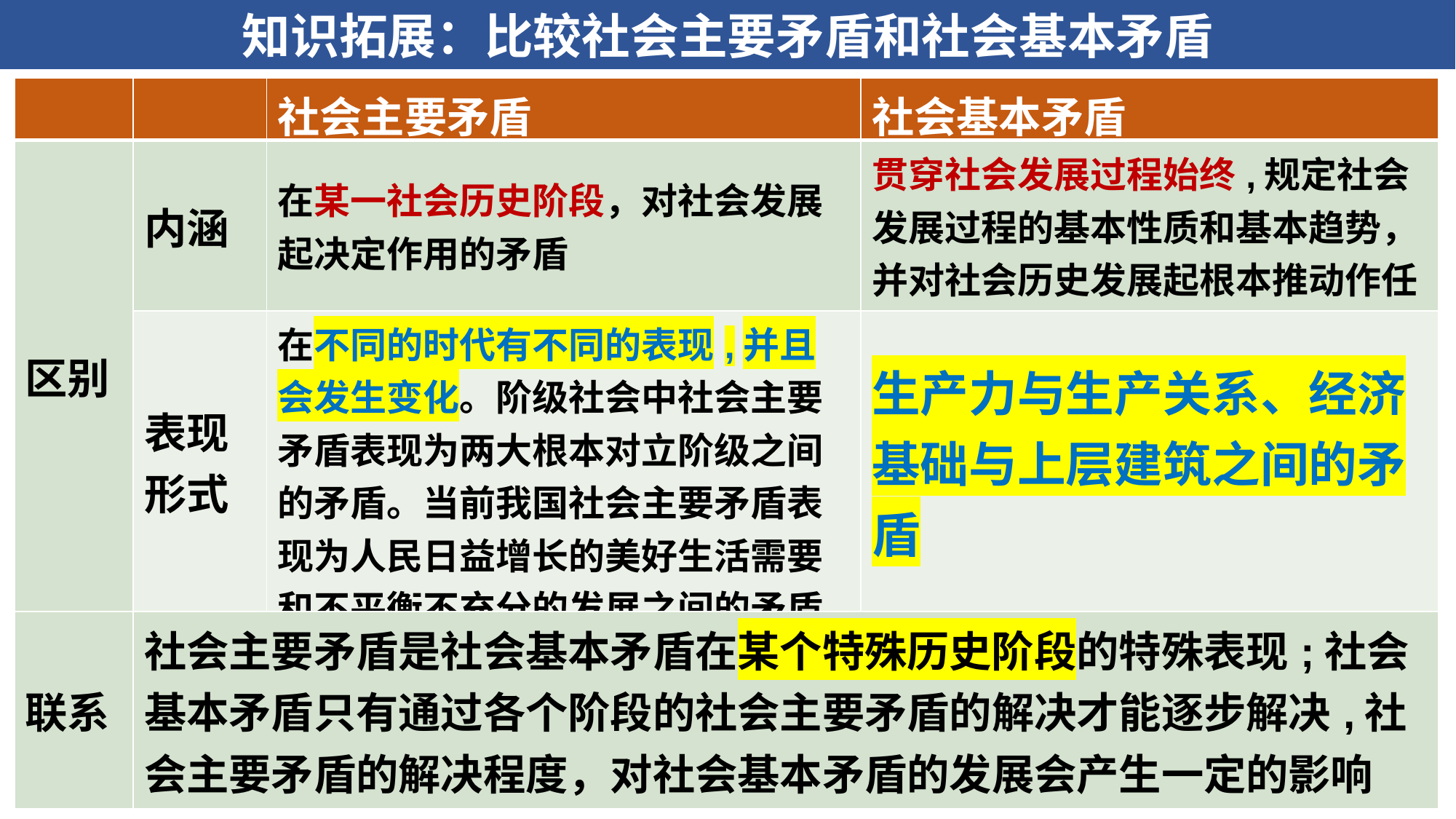

知识拓展：比较社会主要矛盾和社会基本矛盾
|  |  | 社会主要矛盾 | 社会基本矛盾 |
| --- | --- | --- | --- |
| 区别 | 内涵 | 在某一社会历史阶段，对社会发展起决定作用的矛盾 | 贯穿社会发展过程始终,规定社会发展过程的基本性质和基本趋势，并对社会历史发展起根本推动作任 |
|  | 表现形式 | 在不同的时代有不同的表现,并且会发生变化。阶级社会中社会主要矛盾表现为两大根本对立阶级之间的矛盾。当前我国社会主要矛盾表现为人民日益增长的美好生活需要和不平衡不充分的发展之间的矛盾 | 生产力与生产关系、经济基础与上层建筑之间的矛盾 |
| 联系 | 社会主要矛盾是社会基本矛盾在某个特殊历史阶段的特殊表现;社会基本矛盾只有通过各个阶段的社会主要矛盾的解决才能逐步解决,社会主要矛盾的解决程度，对社会基本矛盾的发展会产生一定的影响 |  |  |